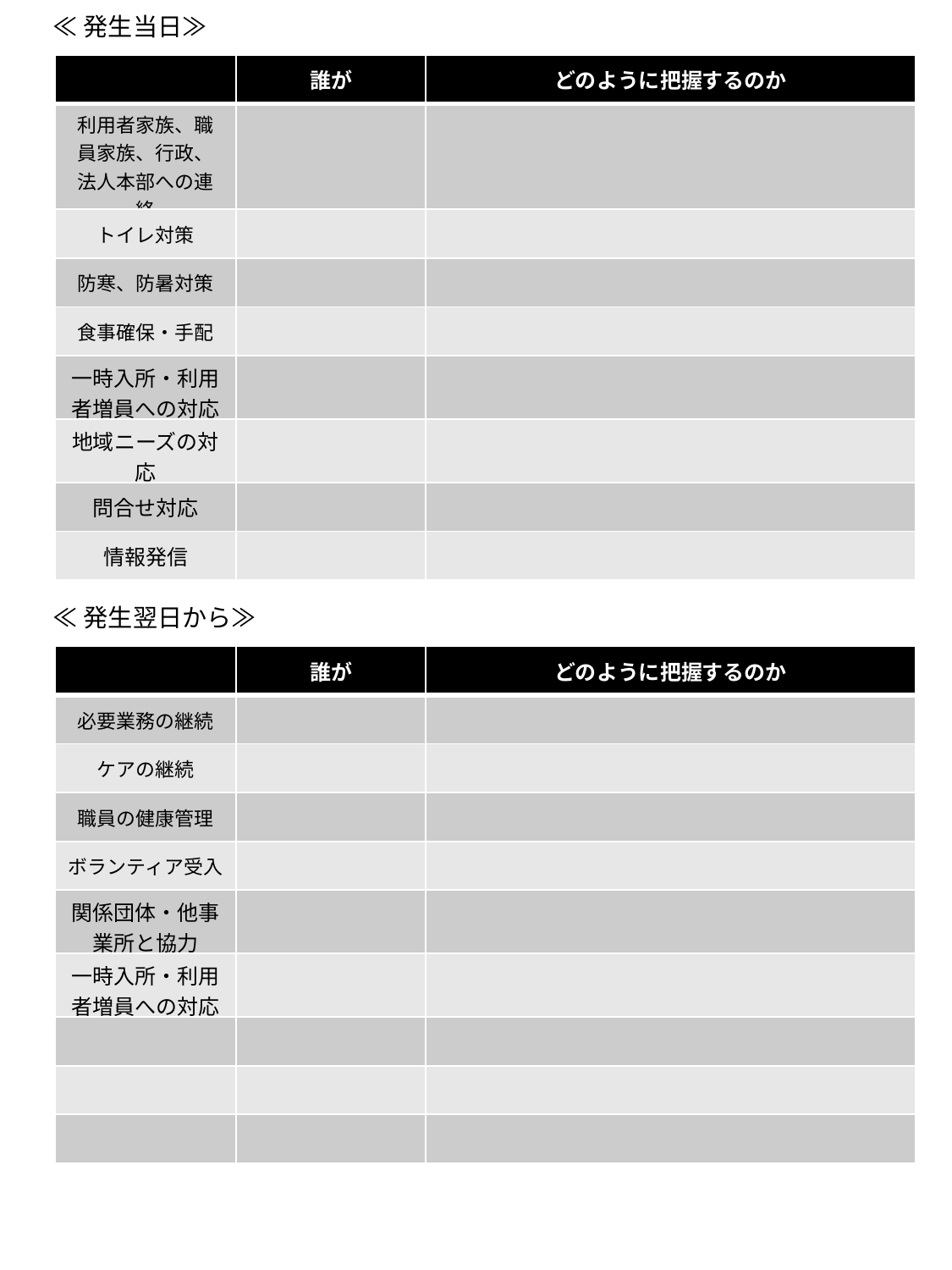

≪発生当日≫
|  | 誰が | どのように把握するのか |
| --- | --- | --- |
| 利用者家族、職員家族、行政、法人本部への連絡 |  |  |
| トイレ対策 |  |  |
| 防寒、防暑対策 |  |  |
| 食事確保・手配 |  |  |
| 一時入所・利用者増員への対応 |  |  |
| 地域ニーズの対応 |  |  |
| 問合せ対応 |  |  |
| 情報発信 |  |  |
≪発生翌日から≫
|  | 誰が | どのように把握するのか |
| --- | --- | --- |
| 必要業務の継続 |  |  |
| ケアの継続 |  |  |
| 職員の健康管理 |  |  |
| ボランティア受入 |  |  |
| 関係団体・他事業所と協力 |  |  |
| 一時入所・利用者増員への対応 |  |  |
|  |  |  |
|  |  |  |
|  |  |  |